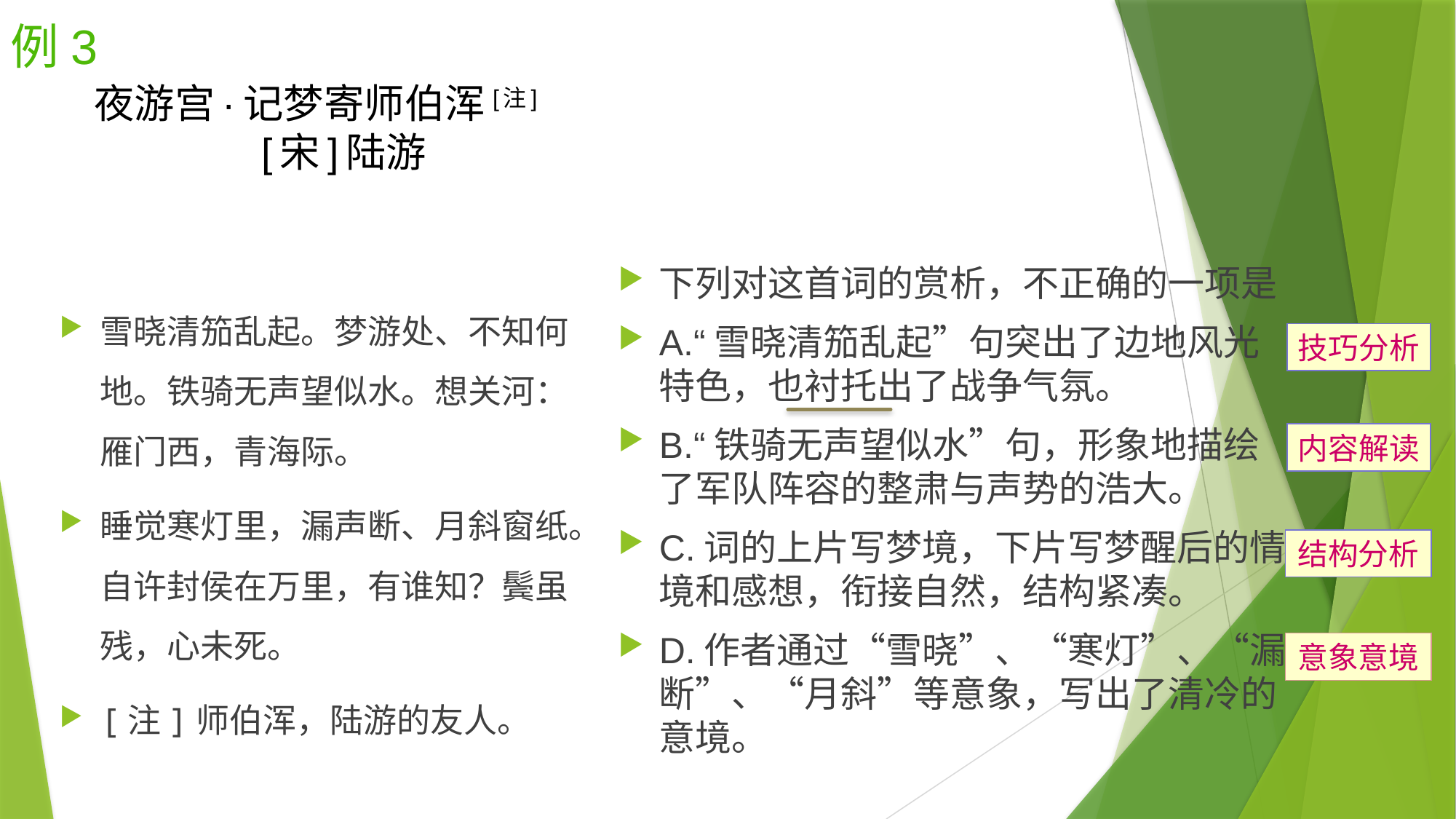

例3
# 夜游宫·记梦寄师伯浑[注] [宋]陆游

雪晓清笳乱起。梦游处、不知何地。铁骑无声望似水。想关河：雁门西，青海际。
睡觉寒灯里，漏声断、月斜窗纸。自许封侯在万里，有谁知？鬓虽残，心未死。
[注]师伯浑，陆游的友人。

下列对这首词的赏析，不正确的一项是
A.“雪晓清笳乱起”句突出了边地风光特色，也衬托出了战争气氛。
B.“铁骑无声望似水”句，形象地描绘了军队阵容的整肃与声势的浩大。
C.词的上片写梦境，下片写梦醒后的情境和感想，衔接自然，结构紧凑。
D.作者通过“雪晓”、“寒灯”、“漏断”、“月斜”等意象，写出了清冷的意境。

技巧分析
内容解读
结构分析
意象意境